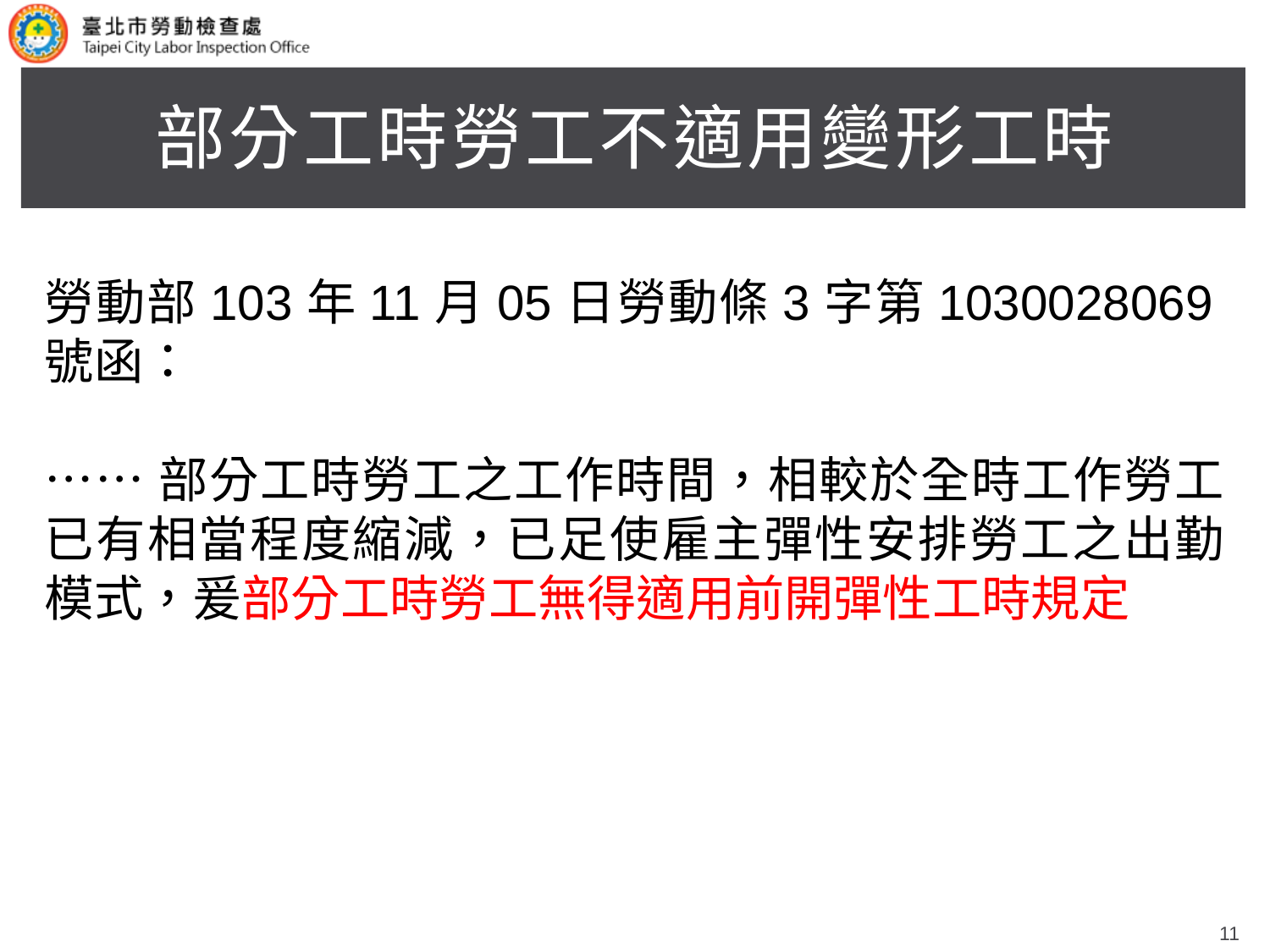

# 部分工時勞工不適用變形工時
勞動部103年11月05日勞動條3字第1030028069號函：

……部分工時勞工之工作時間，相較於全時工作勞工已有相當程度縮減，已足使雇主彈性安排勞工之出勤模式，爰部分工時勞工無得適用前開彈性工時規定

11